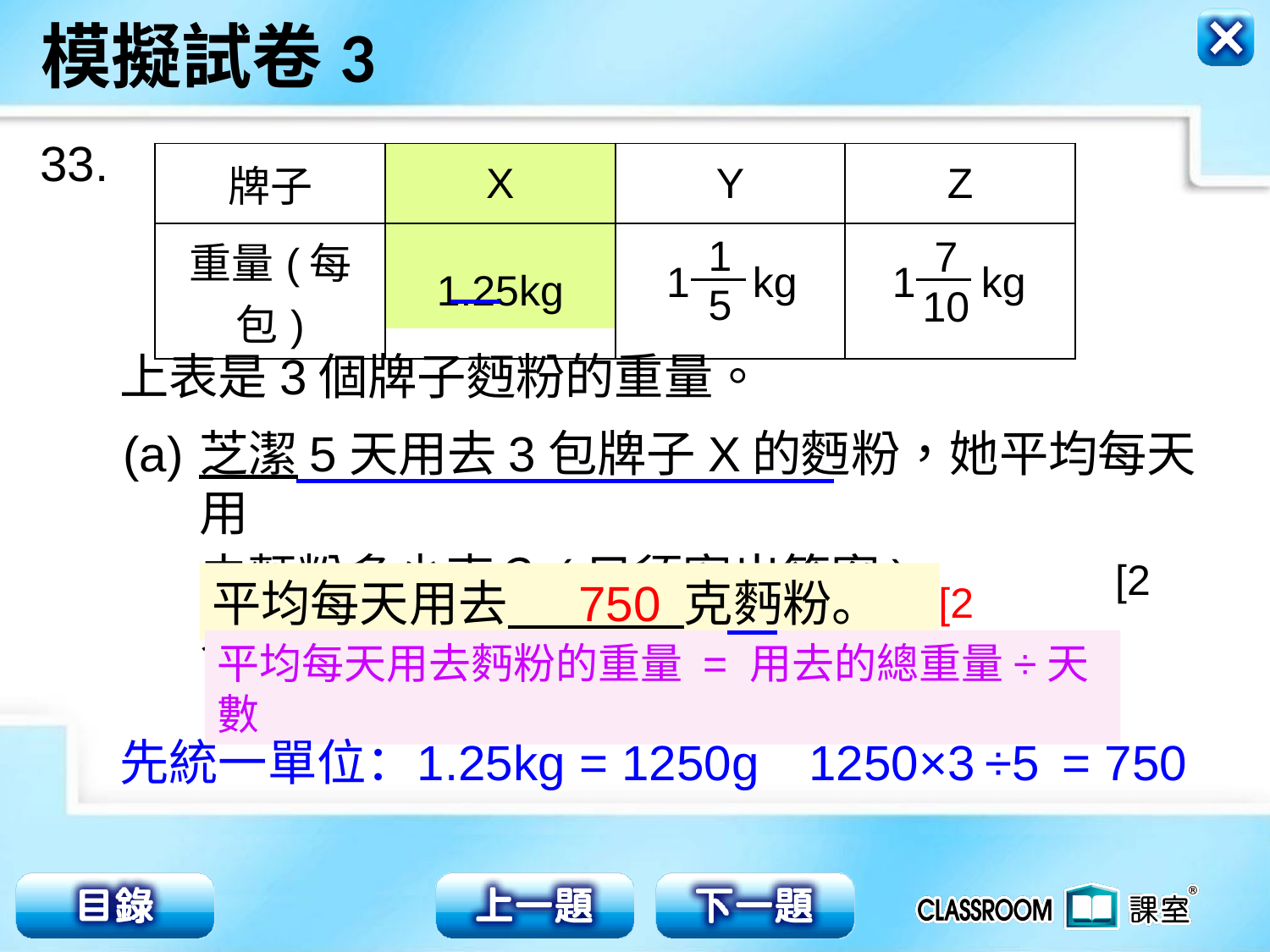

33.
| 牌子 | X | Y | Z |
| --- | --- | --- | --- |
| 重量(每包) | 1.25kg |  |  |

1
5
1
kg
7
10
1
kg
上表是3個牌子麪粉的重量。
(a)
芝潔5天用去3包牌子X的麪粉，她平均每天用
去麪粉多少克？(只須寫出答案)               [2分]
平均每天用去                克麪粉。
750
[2分]
平均每天用去麪粉的重量 = 用去的總重量÷天數
先統一單位：
1.25kg = 1250g
1250×3
÷5
= 750